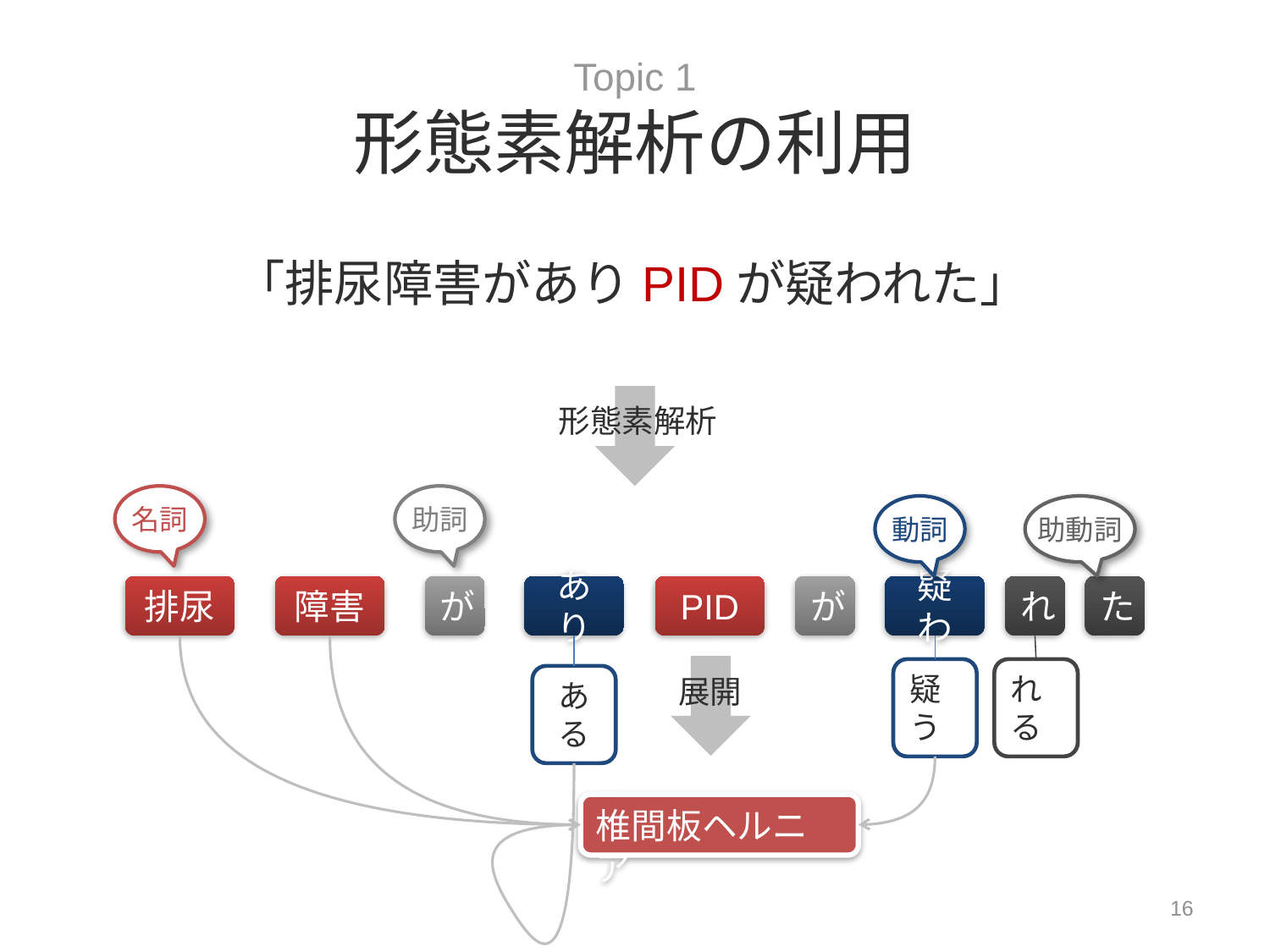

# Topic 1 形態素解析の利用
「排尿障害がありPIDが疑われた」

形態素解析
名詞
助詞
動詞
助動詞
排尿
障害
が
あり
PID
が
疑わ
れ
た
れる
疑う
ある

展開
椎間板ヘルニア
16